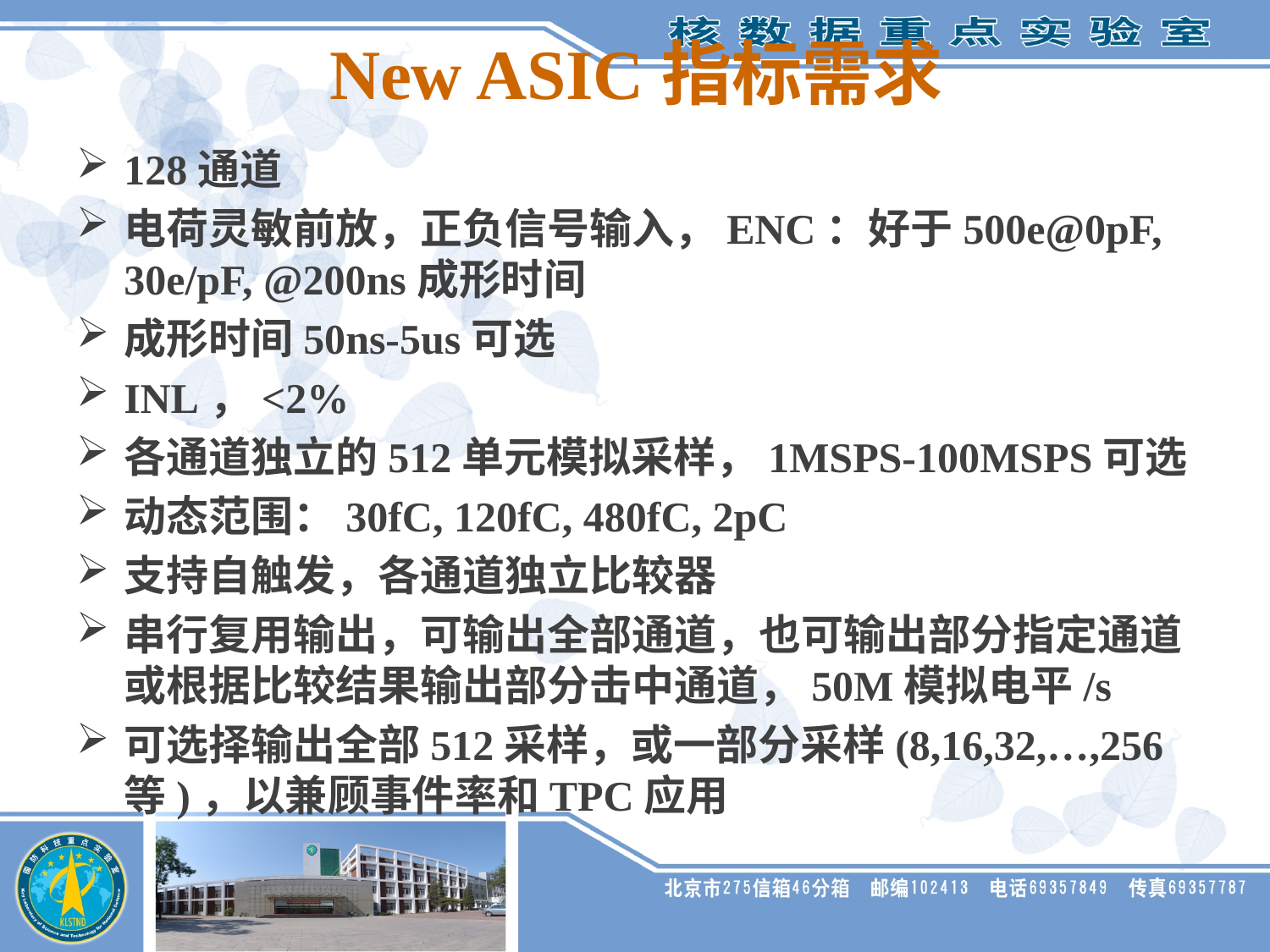

# New ASIC指标需求
128通道
电荷灵敏前放，正负信号输入，ENC：好于500e@0pF, 30e/pF, @200ns成形时间
成形时间50ns-5us可选
INL，<2%
各通道独立的512单元模拟采样，1MSPS-100MSPS可选
动态范围：30fC, 120fC, 480fC, 2pC
支持自触发，各通道独立比较器
串行复用输出，可输出全部通道，也可输出部分指定通道或根据比较结果输出部分击中通道，50M模拟电平/s
可选择输出全部512采样，或一部分采样(8,16,32,…,256等)，以兼顾事件率和TPC应用